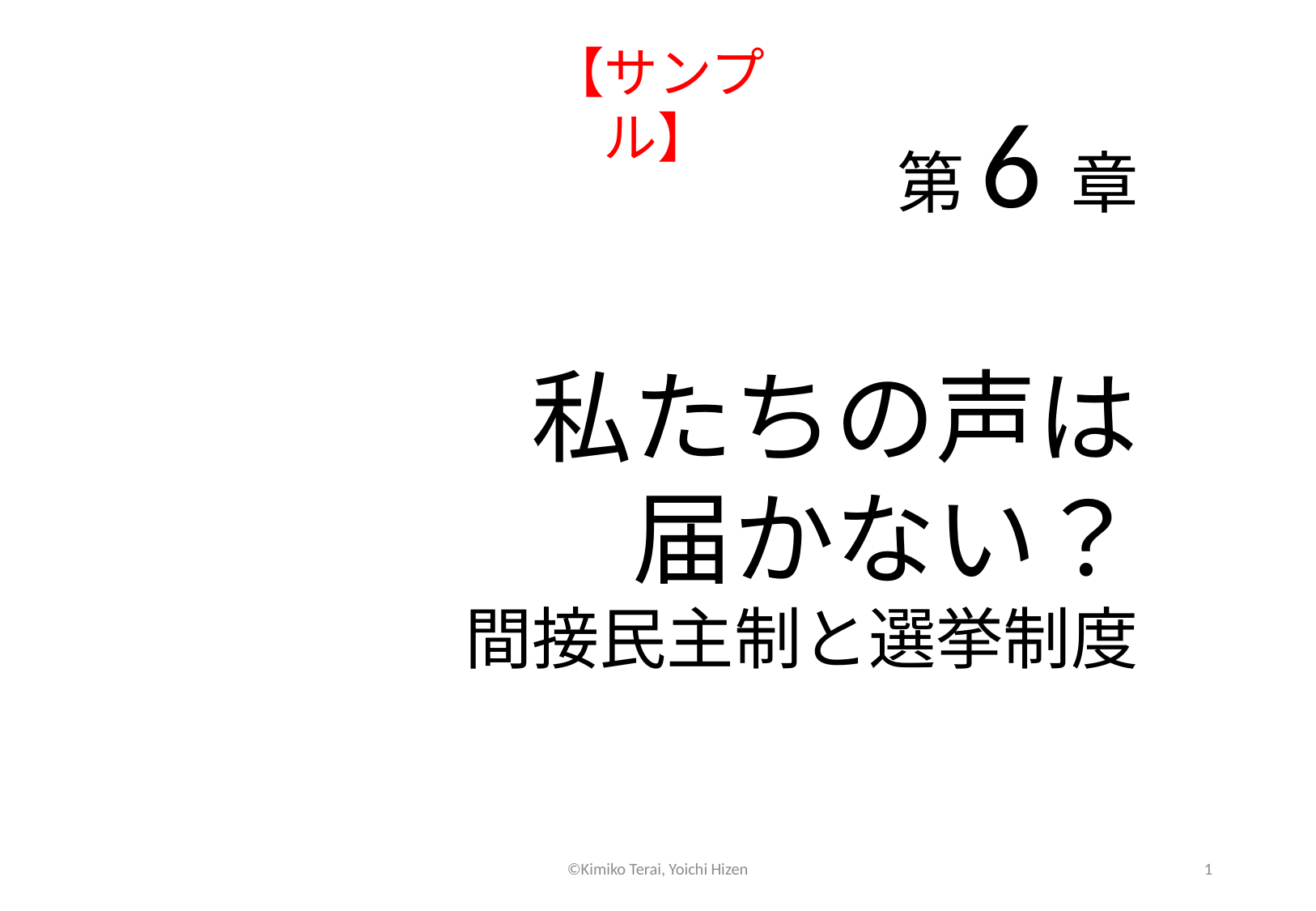

【サンプル】
# 第6章 私たちの声は 届かない？ 間接民主制と選挙制度
©Kimiko Terai, Yoichi Hizen
1